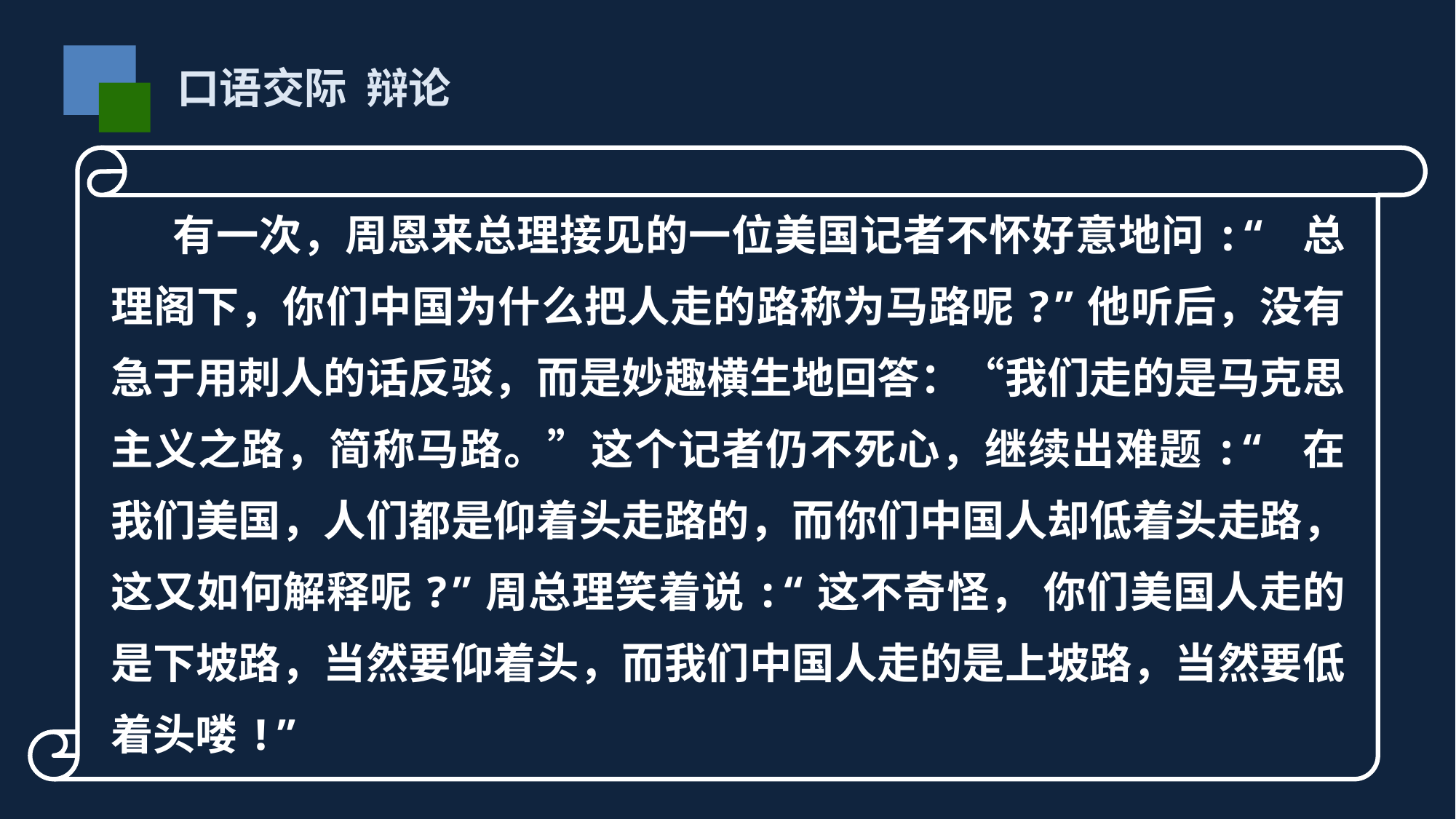

口语交际  辩论

     有一次，周恩来总理接见的一位美国记者不怀好意地问:“ 总理阁下，你们中国为什么把人走的路称为马路呢?”他听后，没有急于用刺人的话反驳，而是妙趣横生地回答：“我们走的是马克思主义之路，简称马路。”这个记者仍不死心，继续出难题:“ 在我们美国，人们都是仰着头走路的，而你们中国人却低着头走路，这又如何解释呢?”周总理笑着说:“这不奇怪， 你们美国人走的是下坡路，当然要仰着头，而我们中国人走的是上坡路，当然要低着头喽!”